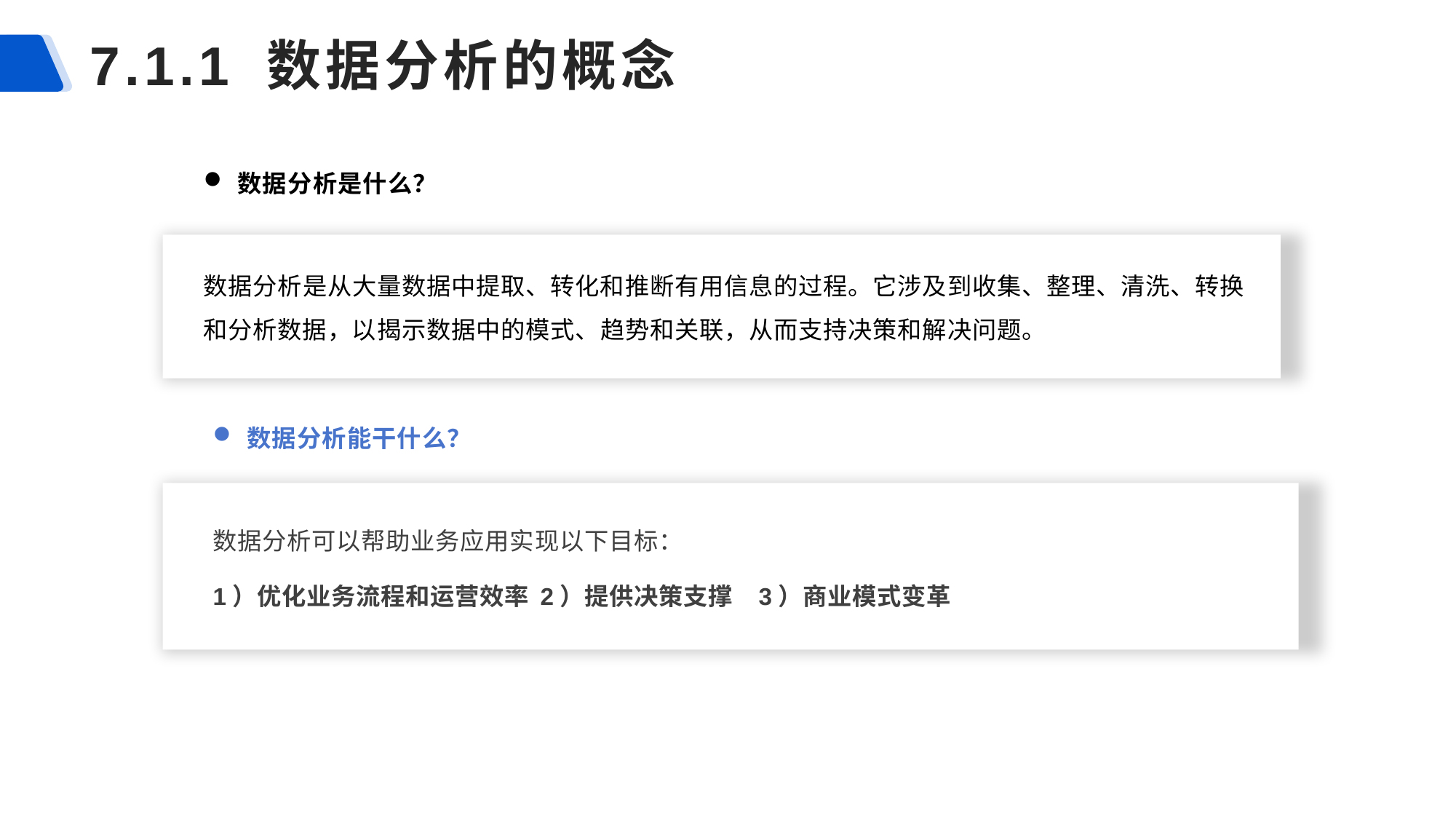

7.1.1 数据分析的概念
数据分析是什么？

数据分析是从大量数据中提取、转化和推断有用信息的过程。它涉及到收集、整理、清洗、转换和分析数据，以揭示数据中的模式、趋势和关联，从而支持决策和解决问题。

数据分析能干什么？

数据分析可以帮助业务应用实现以下目标：
1）优化业务流程和运营效率	2）提供决策支撑	3）商业模式变革